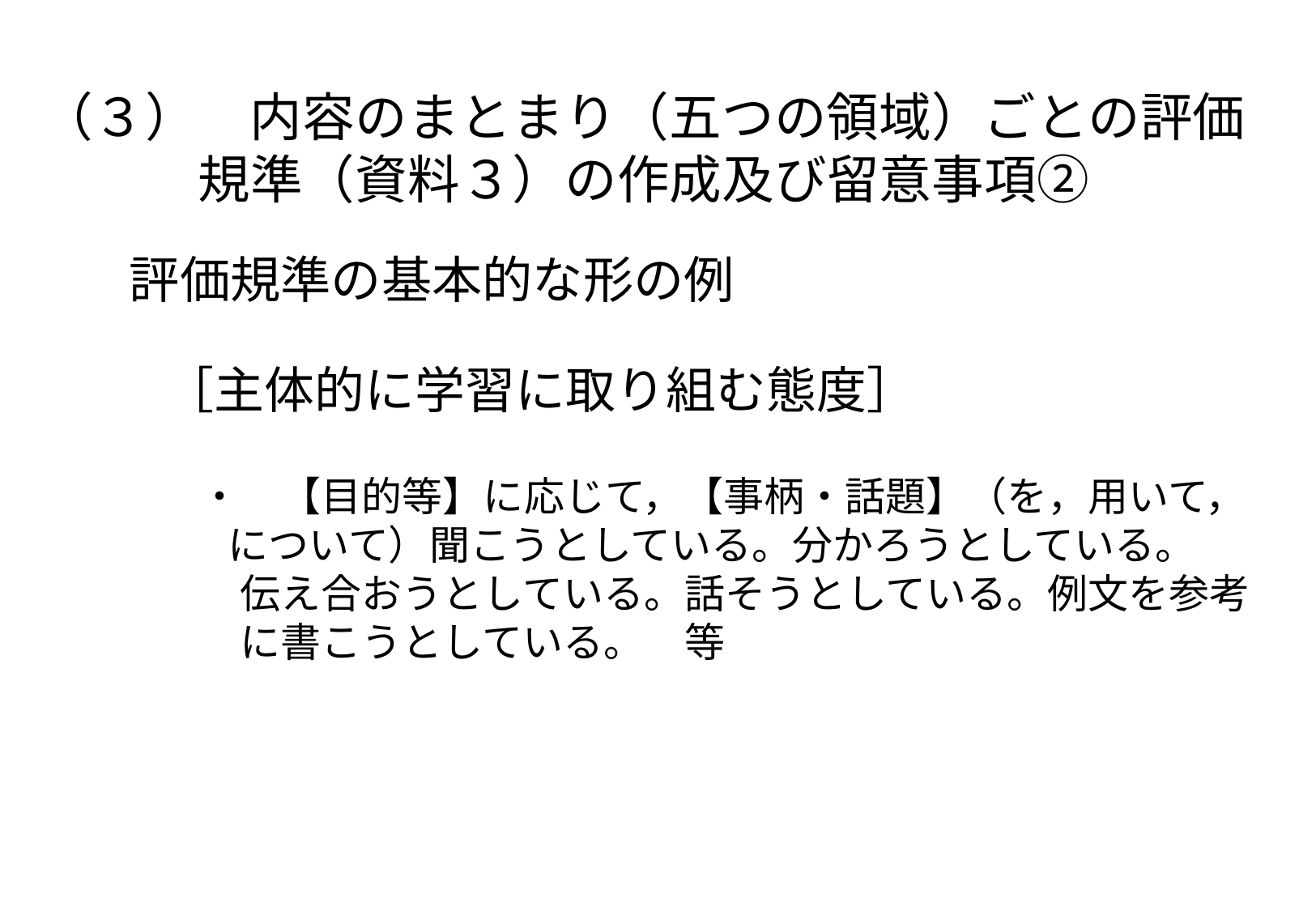

（３）　内容のまとまり（五つの領域）ごとの評価
　　　　規準（資料３）の作成及び留意事項②
　評価規準の基本的な形の例
　［主体的に学習に取り組む態度］
・　【目的等】に応じて，【事柄・話題】（を，用いて，
  について）聞こうとしている。分かろうとしている。
　伝え合おうとしている。話そうとしている。例文を参考
　に書こうとしている。　等